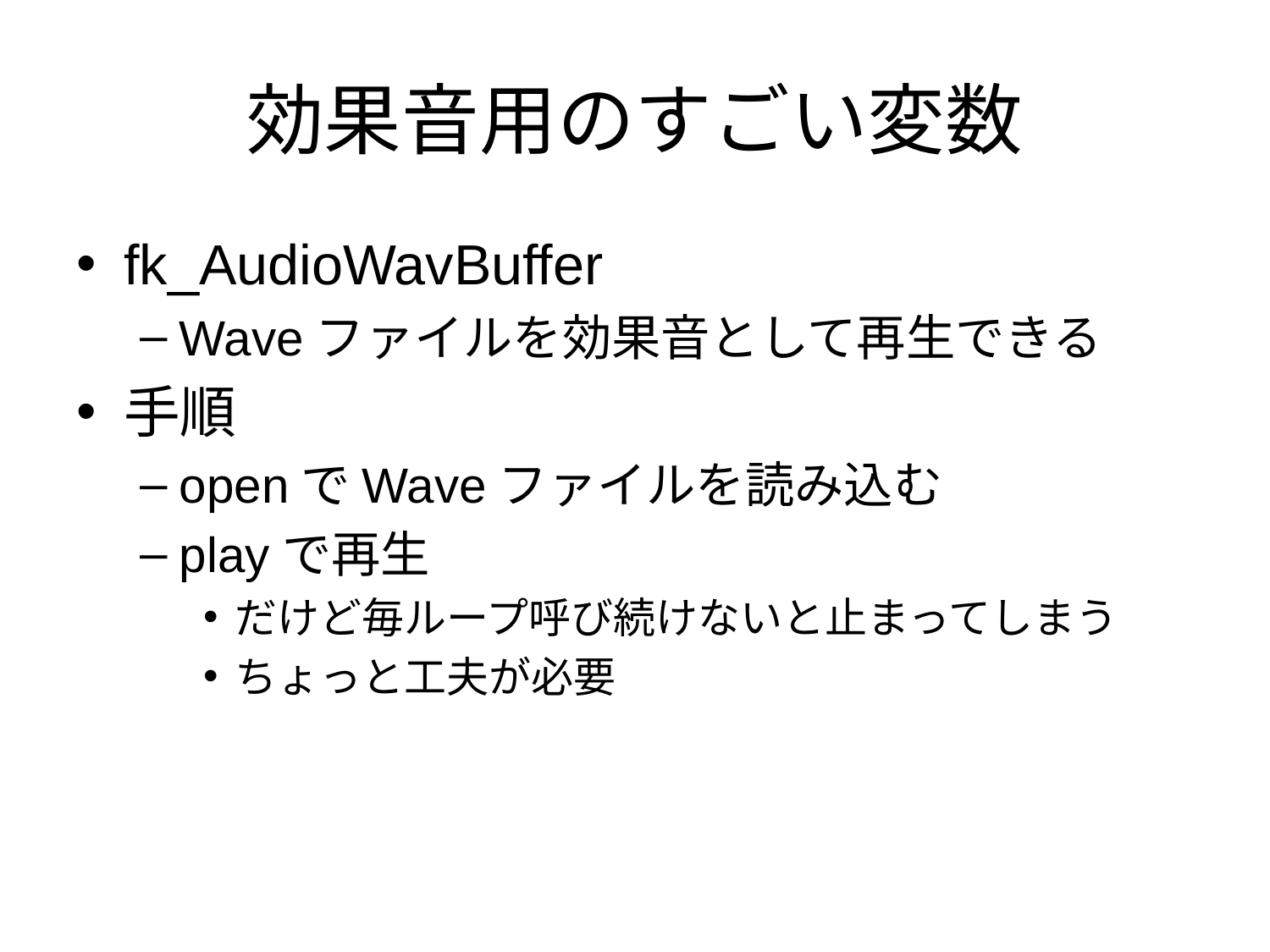

# 効果音用のすごい変数
fk_AudioWavBuffer
Waveファイルを効果音として再生できる
手順
openでWaveファイルを読み込む
playで再生
だけど毎ループ呼び続けないと止まってしまう
ちょっと工夫が必要